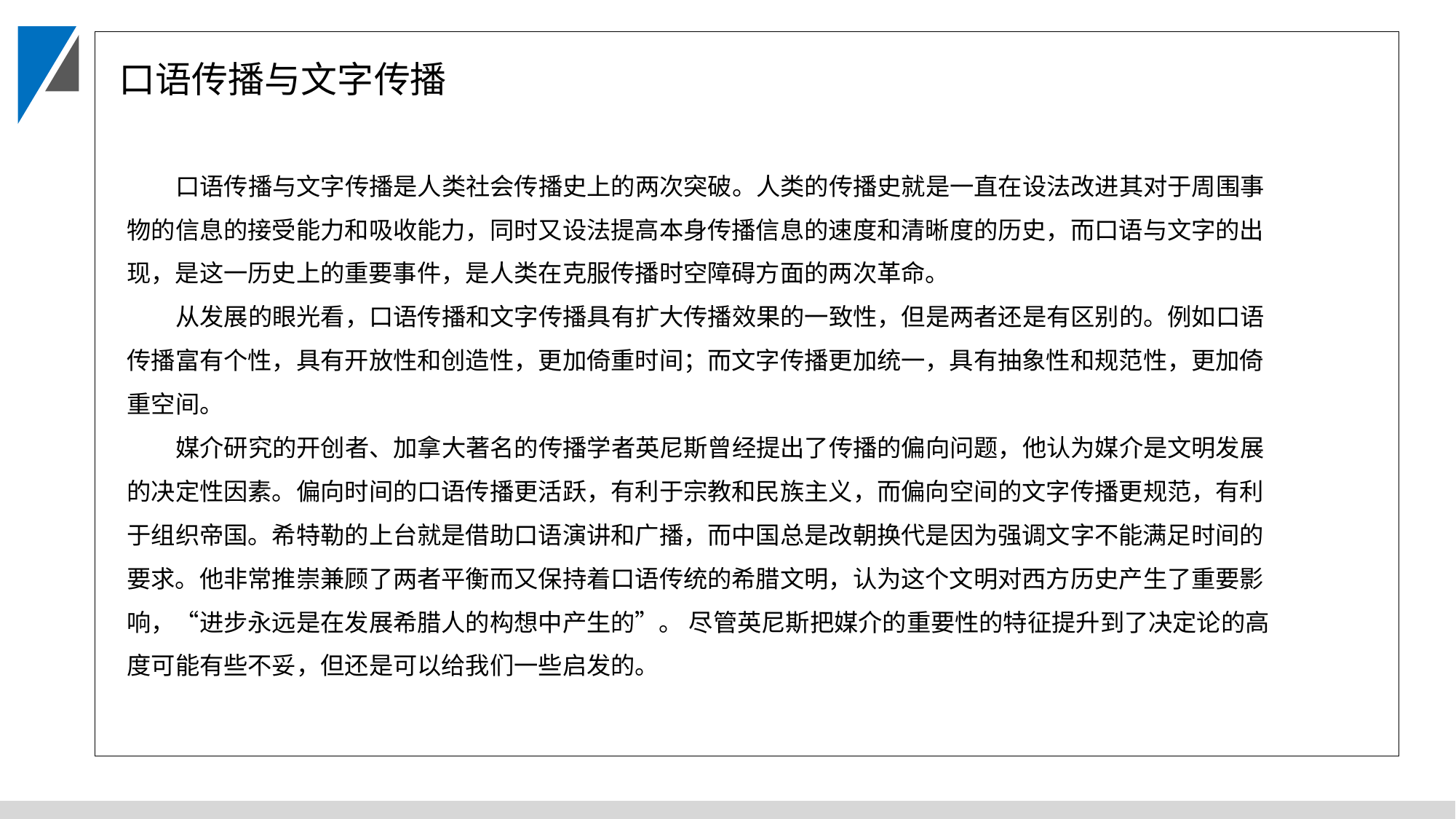

口语传播与文字传播
口语传播与文字传播是人类社会传播史上的两次突破。人类的传播史就是一直在设法改进其对于周围事物的信息的接受能力和吸收能力，同时又设法提高本身传播信息的速度和清晰度的历史，而口语与文字的出现，是这一历史上的重要事件，是人类在克服传播时空障碍方面的两次革命。
从发展的眼光看，口语传播和文字传播具有扩大传播效果的一致性，但是两者还是有区别的。例如口语传播富有个性，具有开放性和创造性，更加倚重时间；而文字传播更加统一，具有抽象性和规范性，更加倚重空间。
媒介研究的开创者、加拿大著名的传播学者英尼斯曾经提出了传播的偏向问题，他认为媒介是文明发展的决定性因素。偏向时间的口语传播更活跃，有利于宗教和民族主义，而偏向空间的文字传播更规范，有利于组织帝国。希特勒的上台就是借助口语演讲和广播，而中国总是改朝换代是因为强调文字不能满足时间的要求。他非常推崇兼顾了两者平衡而又保持着口语传统的希腊文明，认为这个文明对西方历史产生了重要影响，“进步永远是在发展希腊人的构想中产生的”。 尽管英尼斯把媒介的重要性的特征提升到了决定论的高度可能有些不妥，但还是可以给我们一些启发的。